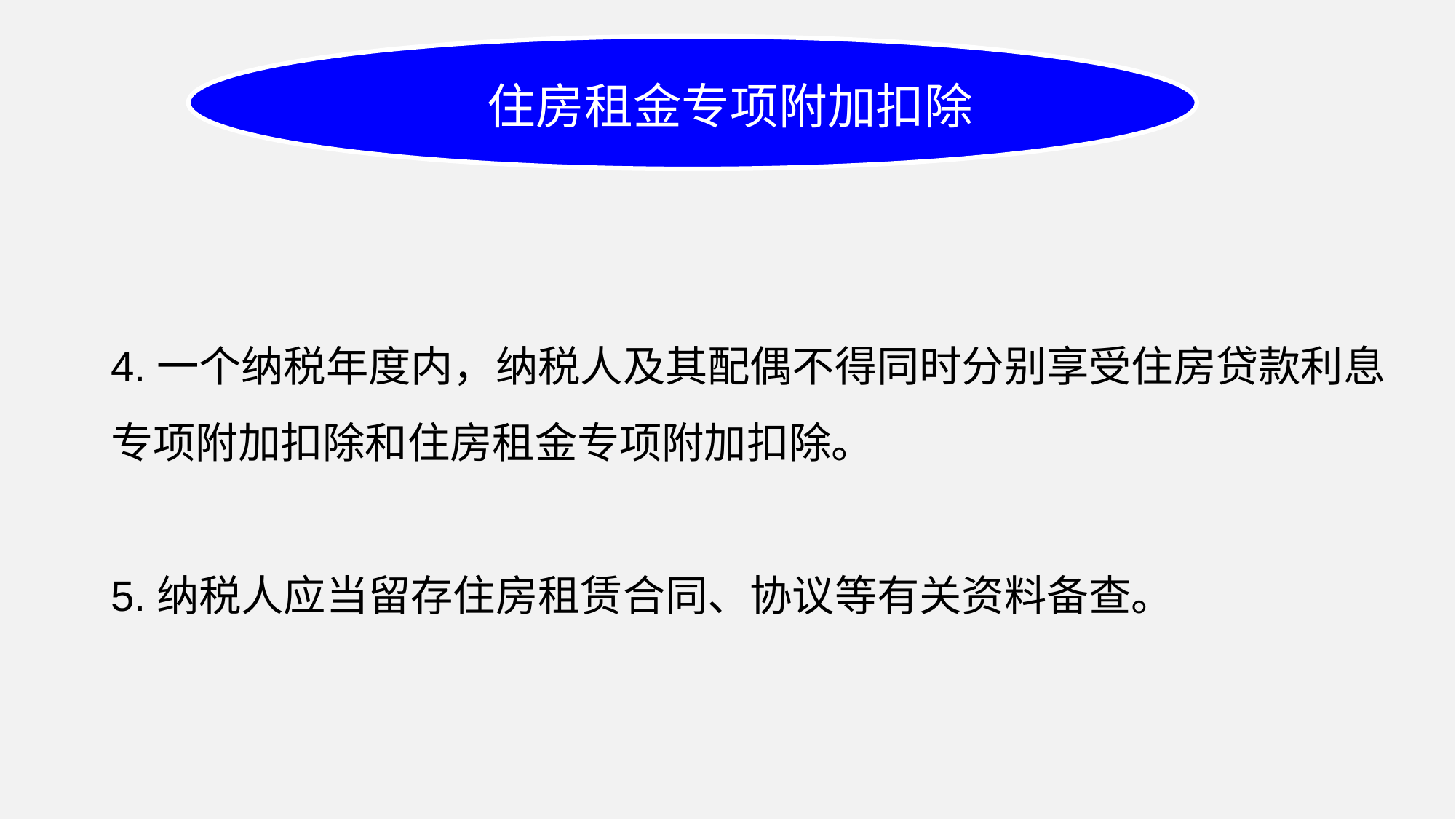

住房租金专项附加扣除

4.一个纳税年度内，纳税人及其配偶不得同时分别享受住房贷款利息专项附加扣除和住房租金专项附加扣除。

5.纳税人应当留存住房租赁合同、协议等有关资料备查。